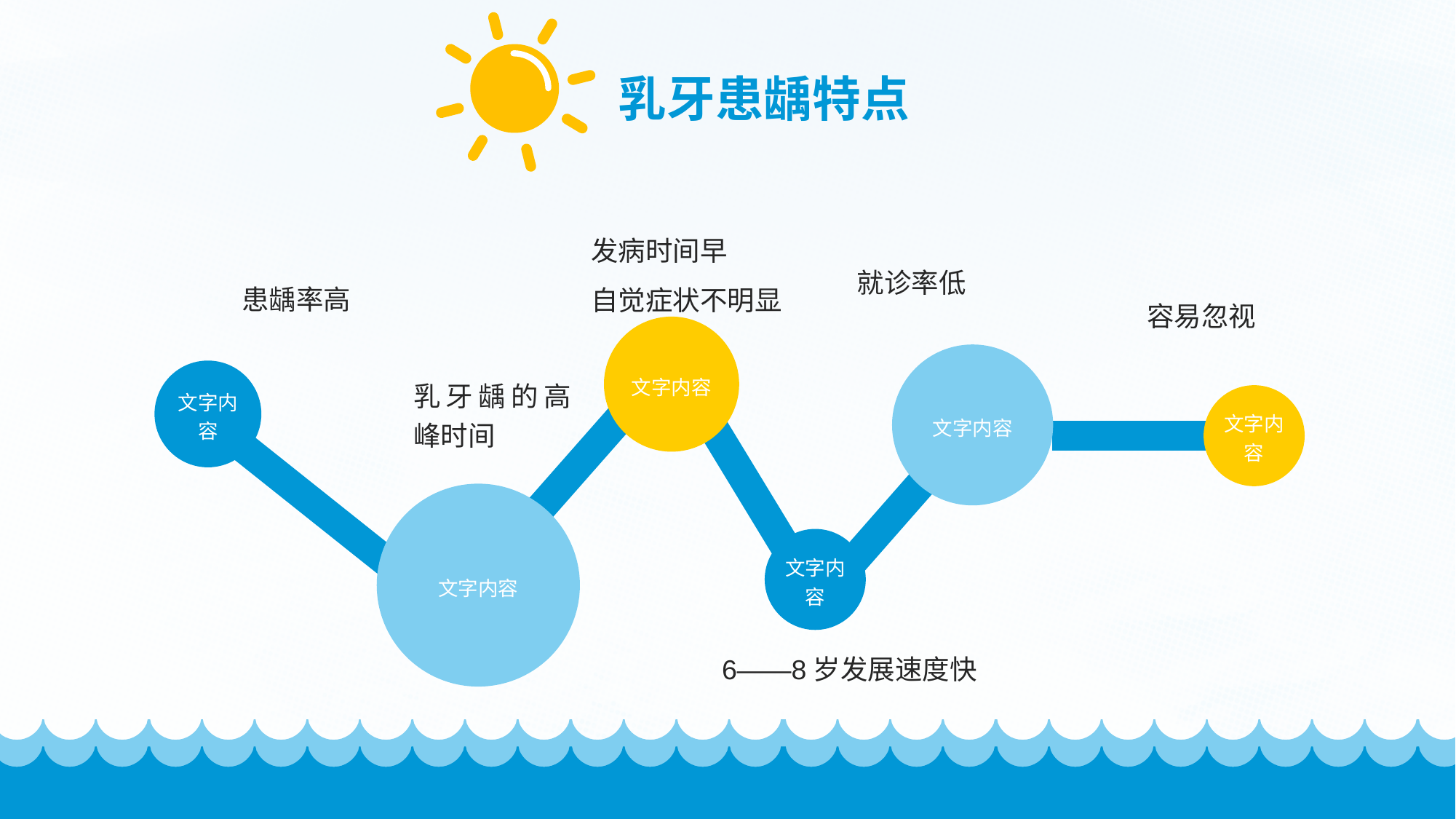

乳牙患龋特点
发病时间早
自觉症状不明显

就诊率低
患龋率高
容易忽视
文字内容
文字内容
文字内容
乳牙龋的高峰时间
文字内容
文字内容
文字内容
6——8岁发展速度快